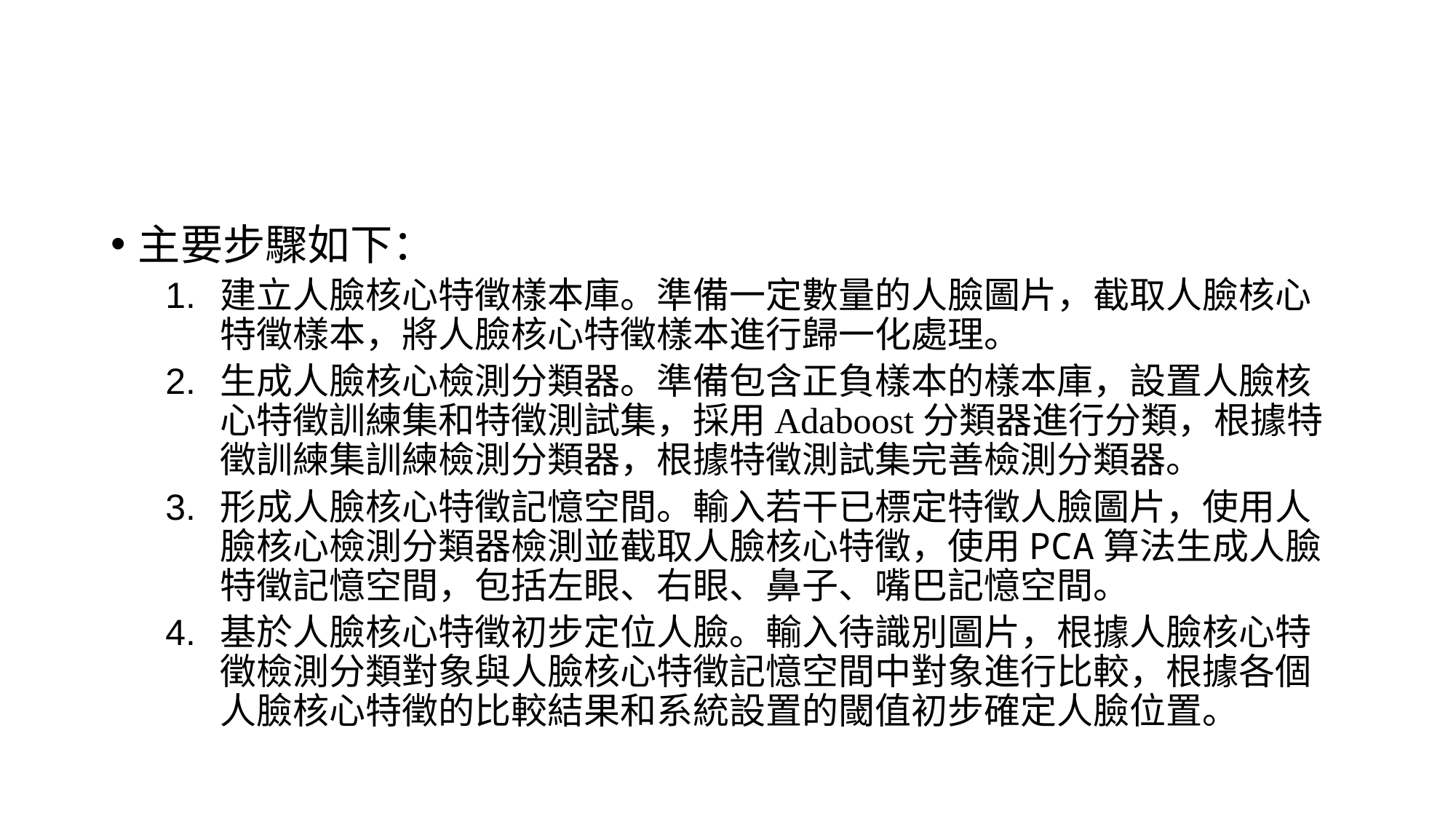

#
主要步驟如下：
建立人臉核心特徵樣本庫。準備一定數量的人臉圖片，截取人臉核心特徵樣本，將人臉核心特徵樣本進行歸一化處理。
生成人臉核心檢測分類器。準備包含正負樣本的樣本庫，設置人臉核心特徵訓練集和特徵測試集，採用Adaboost分類器進行分類，根據特徵訓練集訓練檢測分類器，根據特徵測試集完善檢測分類器。
形成人臉核心特徵記憶空間。輸入若干已標定特徵人臉圖片，使用人臉核心檢測分類器檢測並截取人臉核心特徵，使用PCA算法生成人臉特徵記憶空間，包括左眼、右眼、鼻子、嘴巴記憶空間。
基於人臉核心特徵初步定位人臉。輸入待識別圖片，根據人臉核心特徵檢測分類對象與人臉核心特徵記憶空間中對象進行比較，根據各個人臉核心特徵的比較結果和系統設置的閾值初步確定人臉位置。